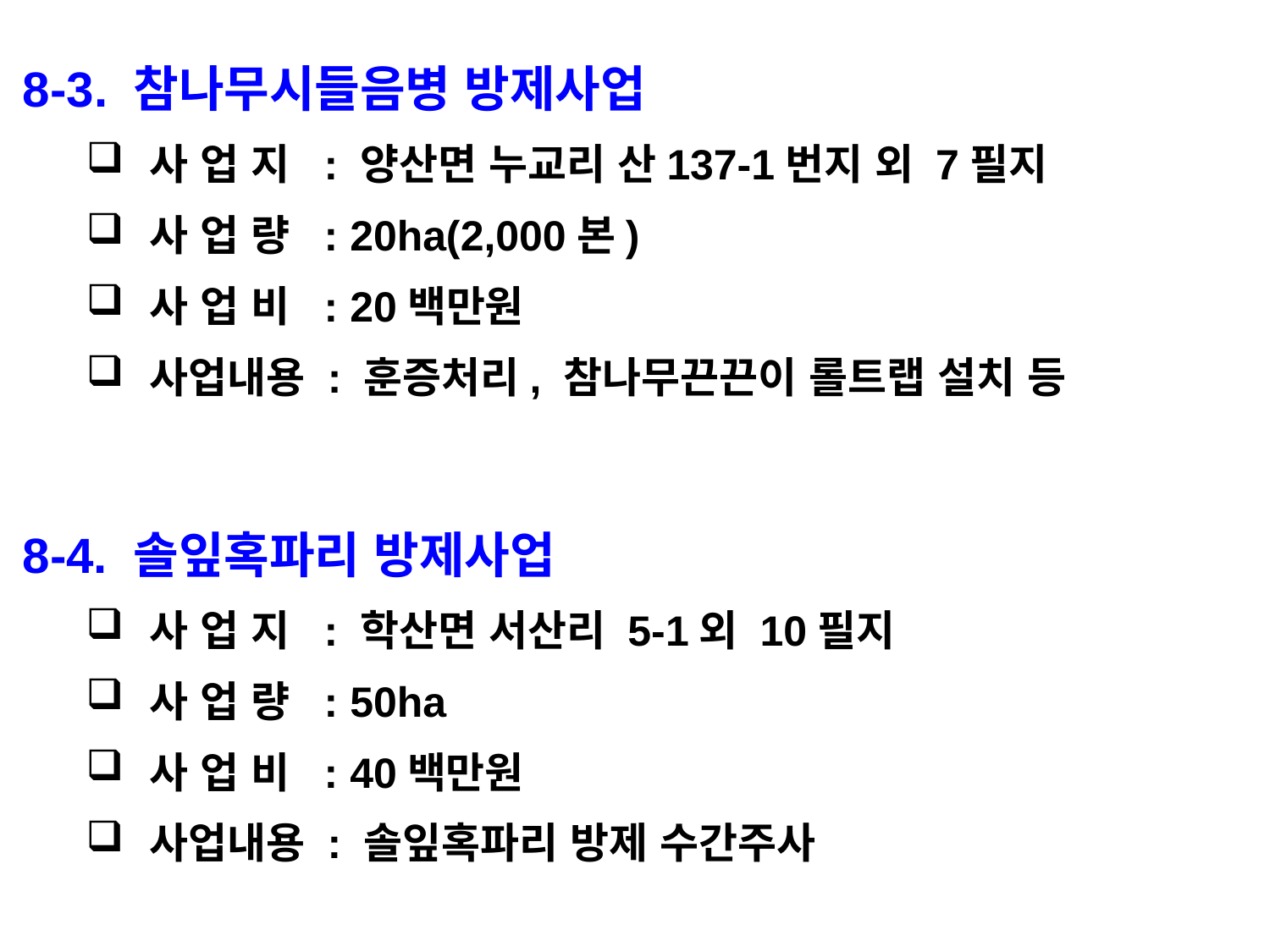

8-3. 참나무시들음병 방제사업
사 업 지  : 양산면 누교리 산137-1번지 외 7필지
사 업 량  : 20ha(2,000본)
사 업 비  : 20백만원
사업내용 : 훈증처리, 참나무끈끈이 롤트랩 설치 등
8-4. 솔잎혹파리 방제사업
사 업 지  : 학산면 서산리 5-1외 10필지
사 업 량  : 50ha
사 업 비  : 40백만원
사업내용 : 솔잎혹파리 방제 수간주사